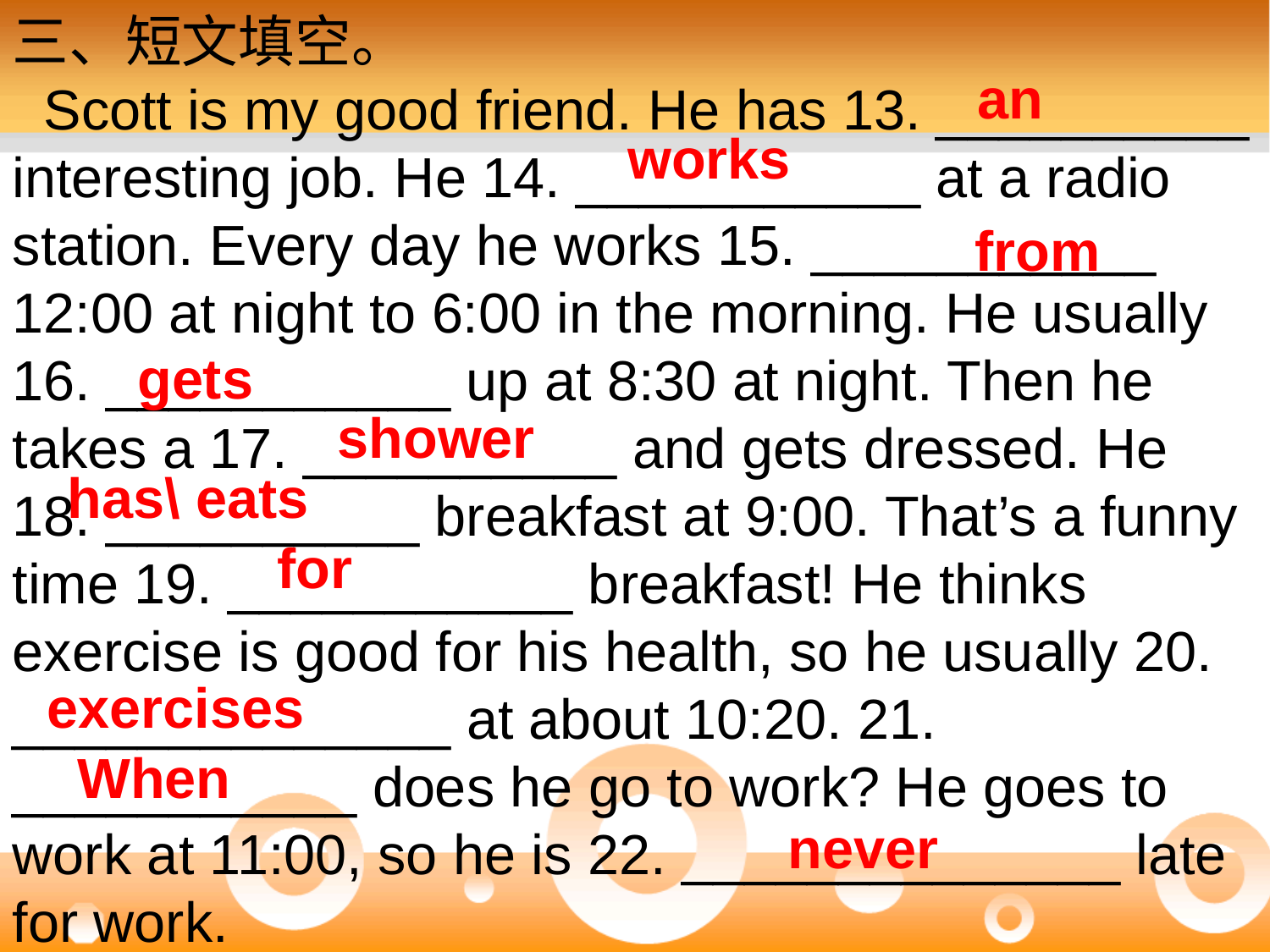

三、短文填空。
  Scott is my good friend. He has 13. __________ interesting job. He 14. ___________ at a radio station. Every day he works 15. ___________ 12:00 at night to 6:00 in the morning. He usually 16. ___________ up at 8:30 at night. Then he takes a 17. __________ and gets dressed. He 18. __________ breakfast at 9:00. That’s a funny time 19. ___________ breakfast! He thinks exercise is good for his health, so he usually 20. ______________ at about 10:20. 21. ___________ does he go to work? He goes to work at 11:00, so he is 22. ______________ late for work.
an
works
from
gets
shower
has\ eats
for
exercises
When
never